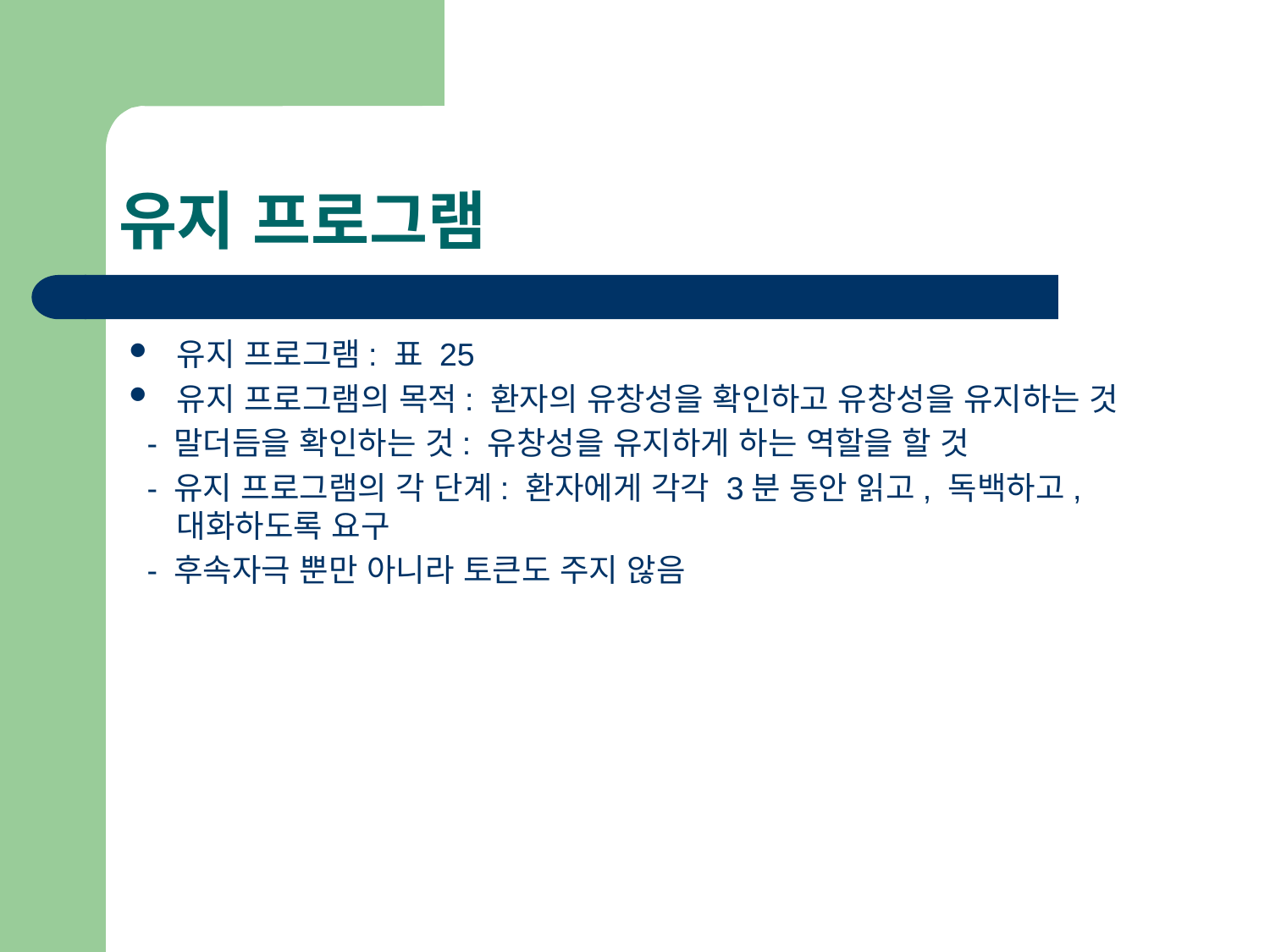

# 유지 프로그램
유지 프로그램: 표 25
유지 프로그램의 목적: 환자의 유창성을 확인하고 유창성을 유지하는 것
  - 말더듬을 확인하는 것: 유창성을 유지하게 하는 역할을 할 것
  - 유지 프로그램의 각 단계: 환자에게 각각 3분 동안 읽고, 독백하고, 대화하도록 요구
  - 후속자극 뿐만 아니라 토큰도 주지 않음